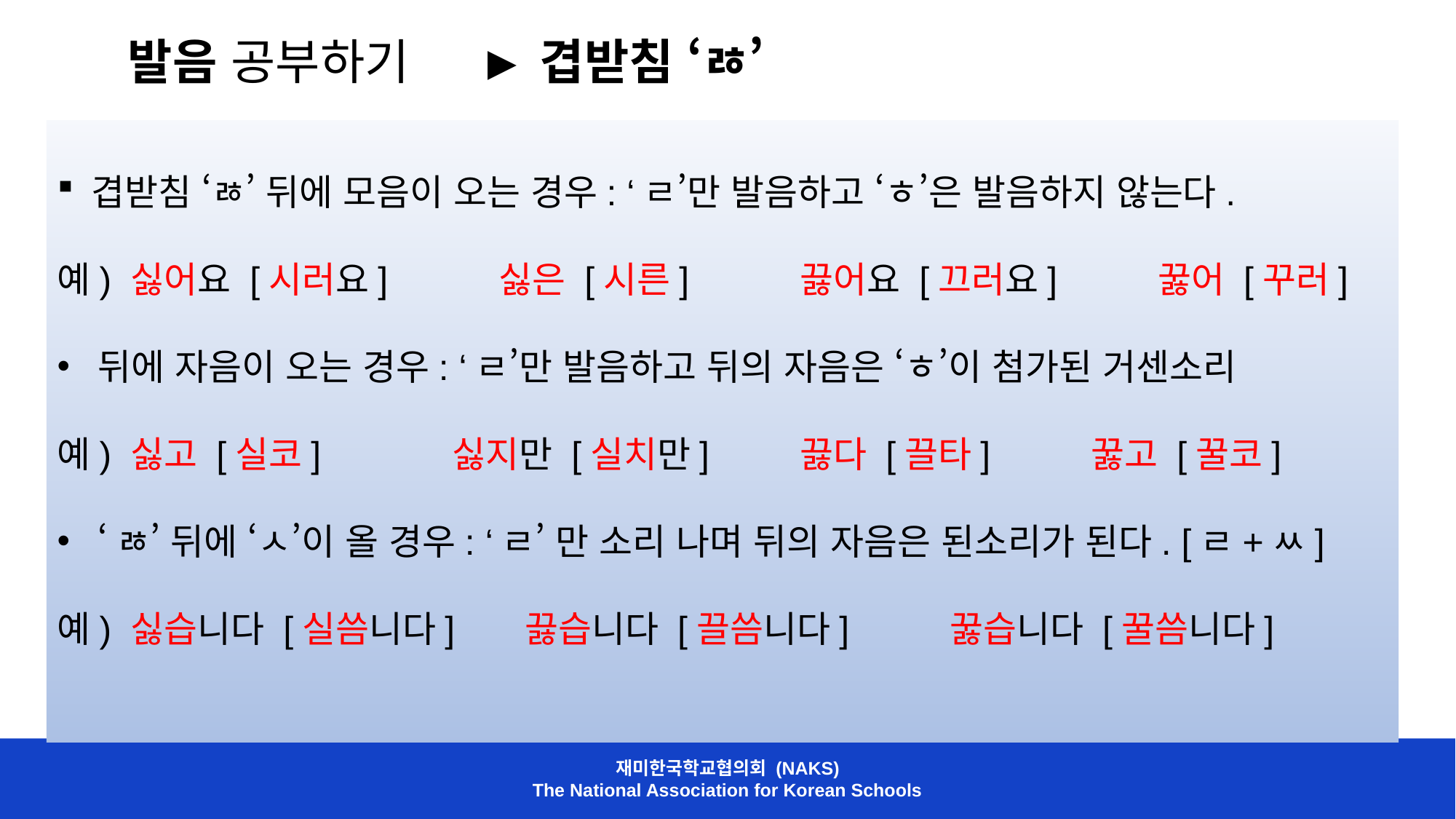

발음 공부하기     ► 겹받침 ‘ㅀ’
겹받침 ‘ㅀ’ 뒤에 모음이 오는 경우: ‘ㄹ’만 발음하고 ‘ㅎ’은 발음하지 않는다.
예) 싫어요 [시러요]          싫은 [시른]          끓어요 [끄러요]         꿇어 [꾸러]
뒤에 자음이 오는 경우: ‘ㄹ’만 발음하고 뒤의 자음은 ‘ㅎ’이 첨가된 거센소리
예) 싫고 [실코]            싫지만 [실치만]        끓다 [끌타]         꿇고 [꿀코]
‘ㅀ’ 뒤에 ‘ㅅ’이 올 경우: ‘ㄹ’ 만 소리 나며 뒤의 자음은 된소리가 된다. [ㄹ+ㅆ]
예) 싫습니다 [실씀니다]      끓습니다 [끌씀니다]         꿇습니다 [꿀씀니다]

재미한국학교협의회 (NAKS)
The National Association for Korean Schools